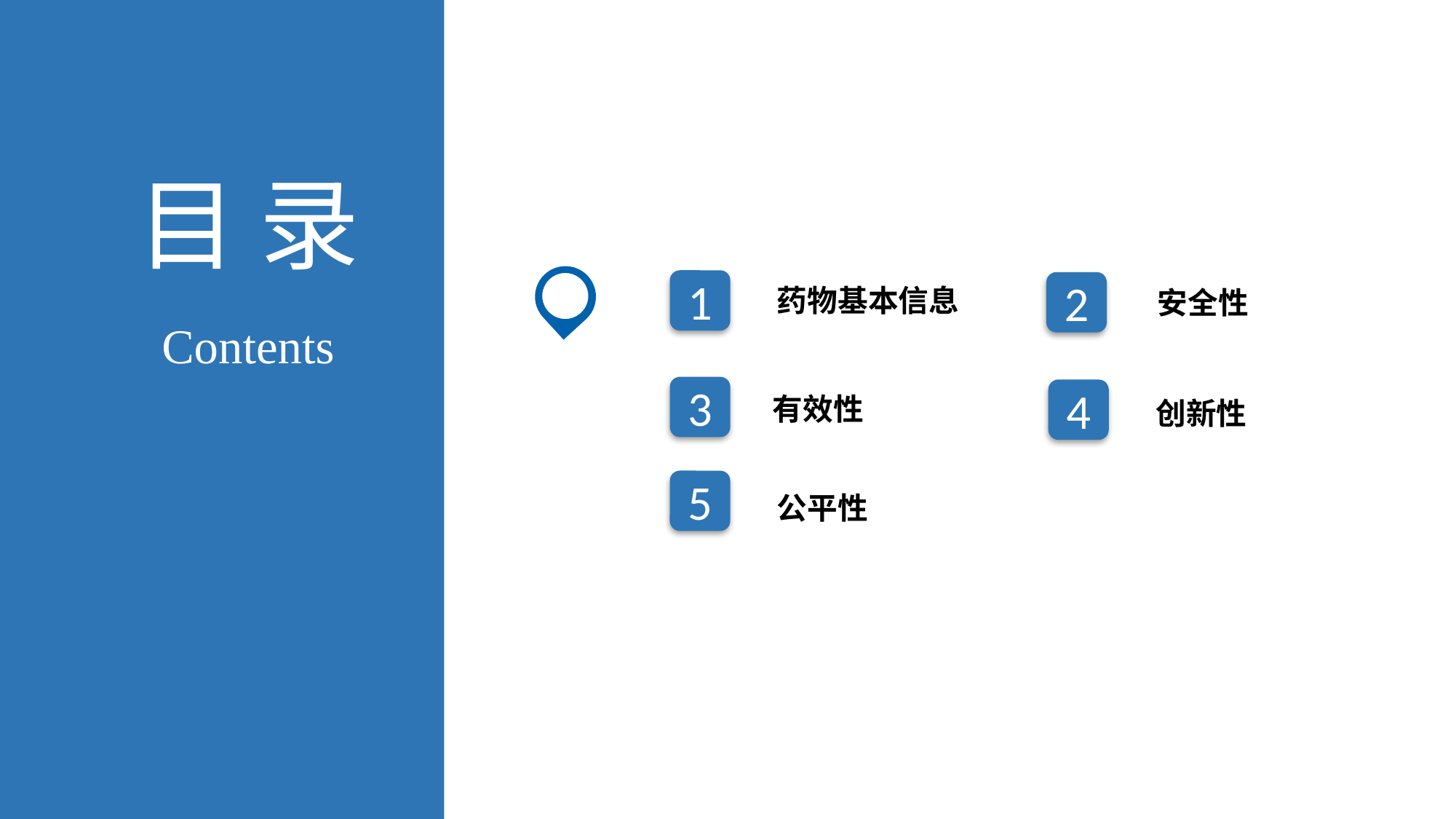

目 录

1
药物基本信息
4
创新性
2
安全性
5
公平性
Contents
3
有效性